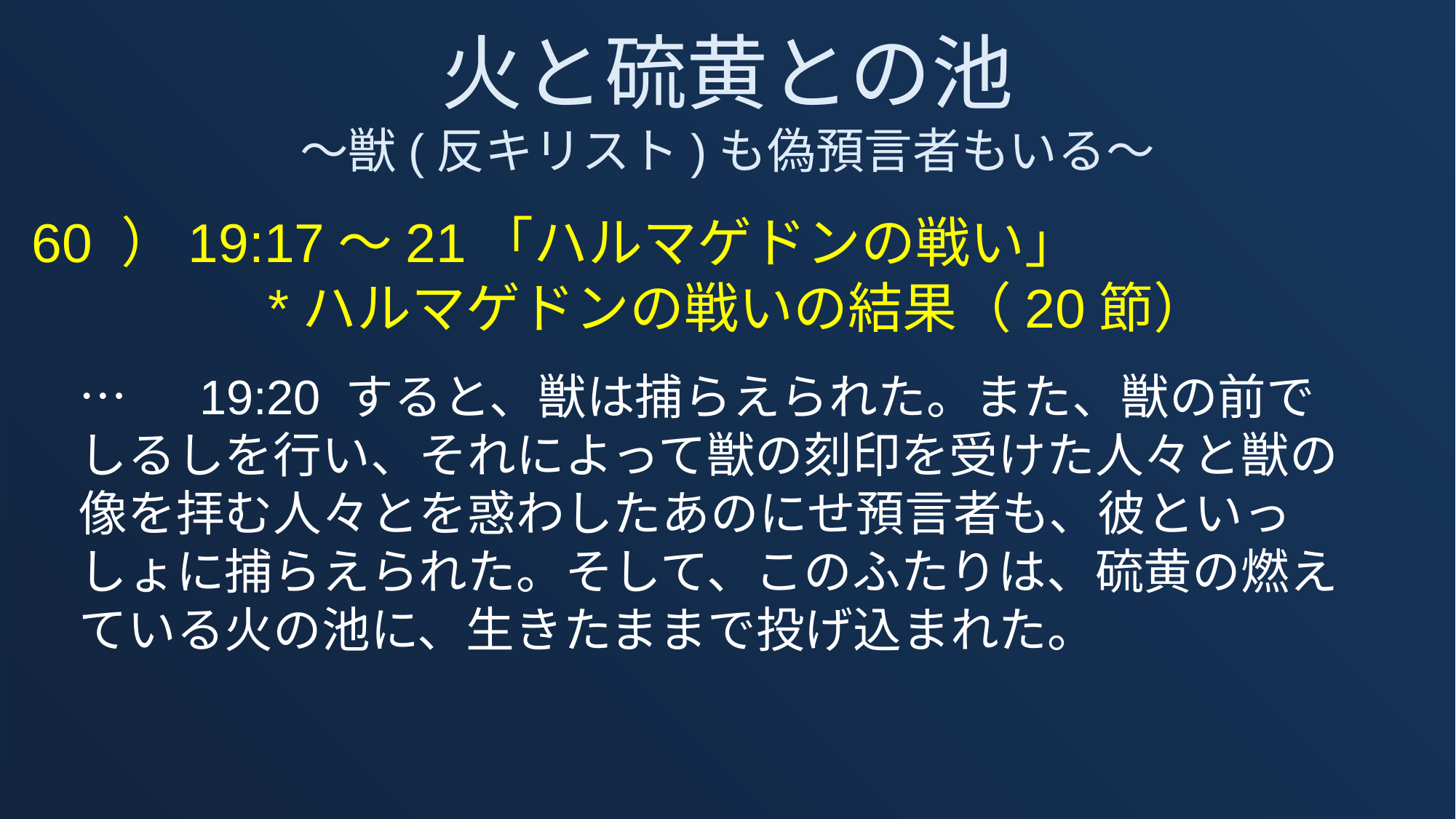

火と硫黄との池
～獣(反キリスト)も偽預言者もいる～
60 ）19:17～21「ハルマゲドンの戦い」
*ハルマゲドンの戦いの結果（20節）
…　19:20 すると、獣は捕らえられた。また、獣の前でしるしを行い、それによって獣の刻印を受けた人々と獣の像を拝む人々とを惑わしたあのにせ預言者も、彼といっしょに捕らえられた。そして、このふたりは、硫黄の燃えている火の池に、生きたままで投げ込まれた。